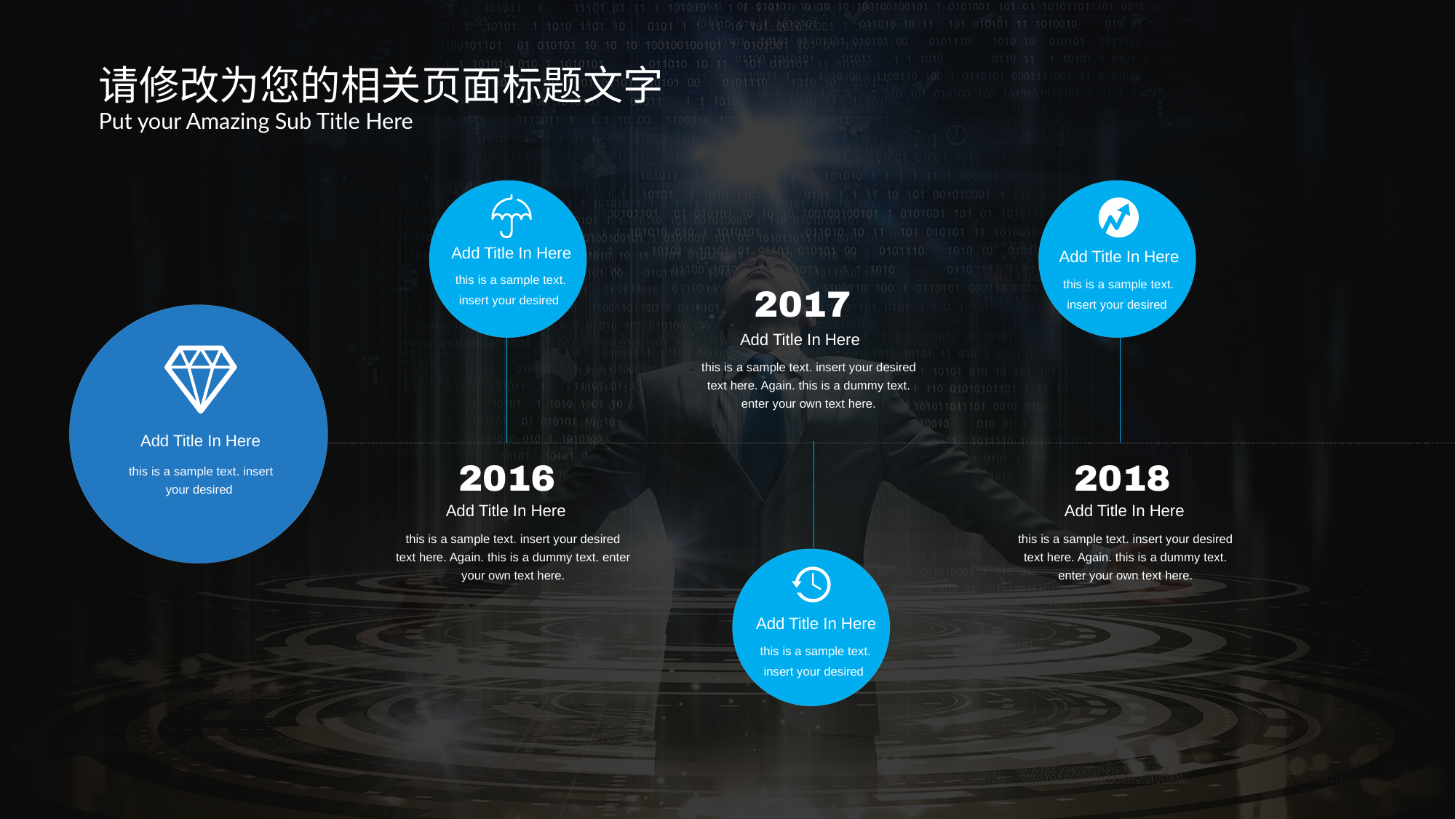

请修改为您的相关页面标题文字
Put your Amazing Sub Title Here

Add Title In Here
this is a sample text. insert your desired

Add Title In Here
this is a sample text. insert your desired

2017
Add Title In Here
this is a sample text. insert your desired text here. Again. this is a dummy text. enter your own text here.

Add Title In Here
this is a sample text. insert your desired

Add Title In Here
this is a sample text. insert your desired
2016
Add Title In Here
this is a sample text. insert your desired text here. Again. this is a dummy text. enter your own text here.
2018
Add Title In Here
this is a sample text. insert your desired text here. Again. this is a dummy text. enter your own text here.